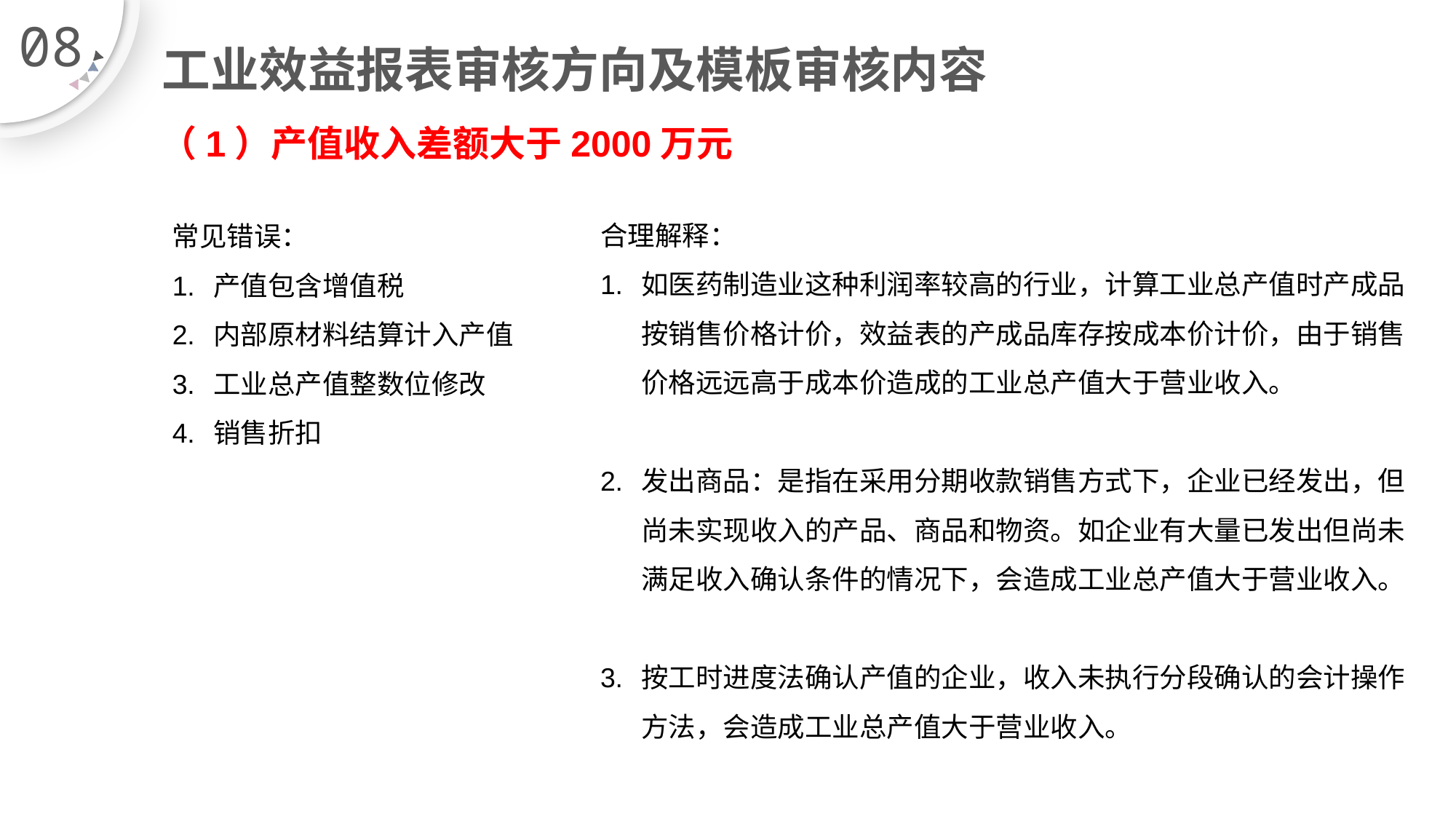

08
# 工业效益报表审核方向及模板审核内容
（1）产值收入差额大于2000万元

常见错误：
产值包含增值税
内部原材料结算计入产值
工业总产值整数位修改
销售折扣
合理解释：
如医药制造业这种利润率较高的行业，计算工业总产值时产成品按销售价格计价，效益表的产成品库存按成本价计价，由于销售价格远远高于成本价造成的工业总产值大于营业收入。

发出商品：是指在采用分期收款销售方式下，企业已经发出，但尚未实现收入的产品、商品和物资。如企业有大量已发出但尚未满足收入确认条件的情况下，会造成工业总产值大于营业收入。

按工时进度法确认产值的企业，收入未执行分段确认的会计操作方法，会造成工业总产值大于营业收入。